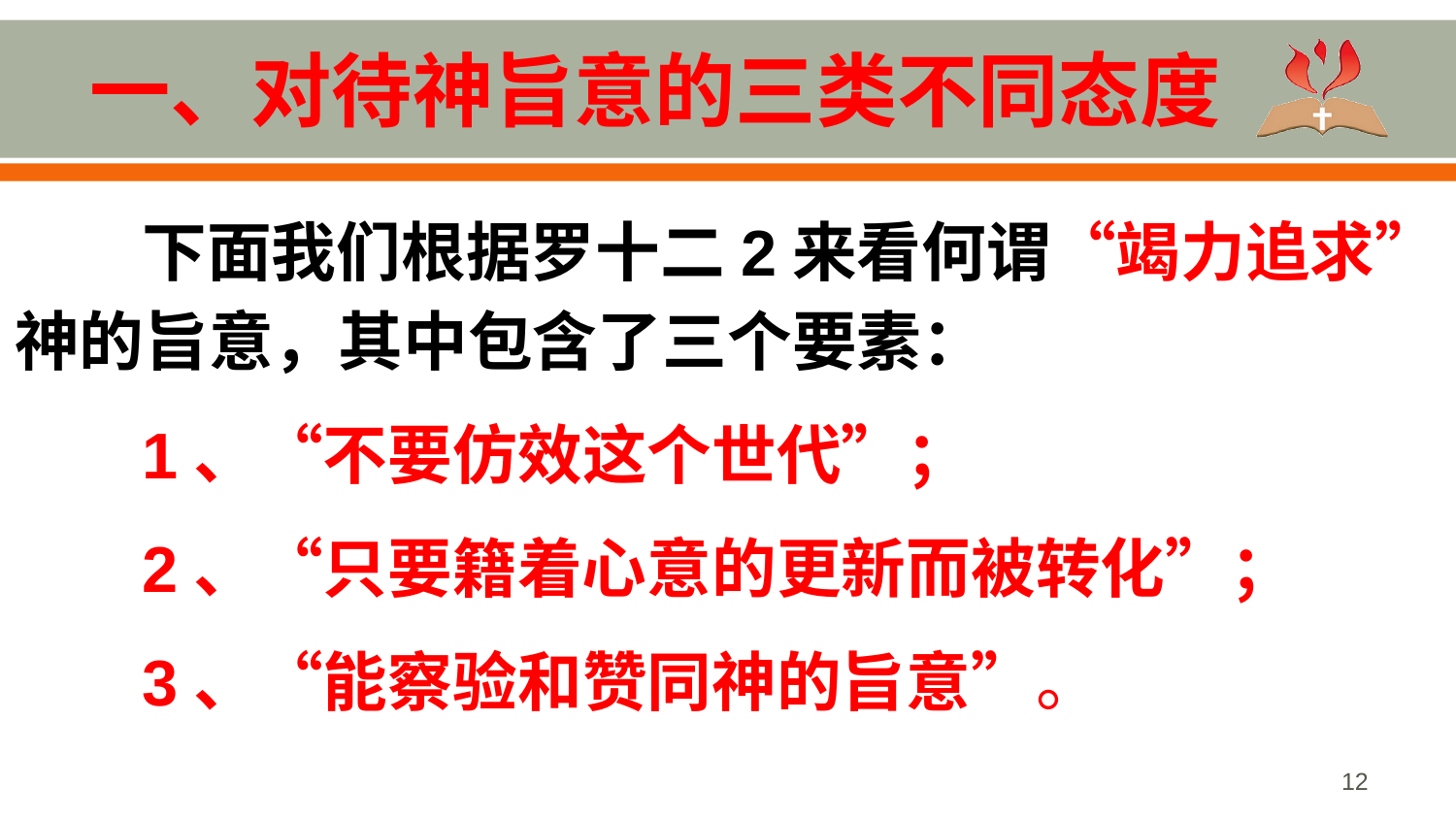

# 一、对待神旨意的三类不同态度
下面我们根据罗十二2来看何谓“竭力追求”神的旨意，其中包含了三个要素：
1、“不要仿效这个世代”；
2、“只要籍着心意的更新而被转化”；
3、“能察验和赞同神的旨意”。

12